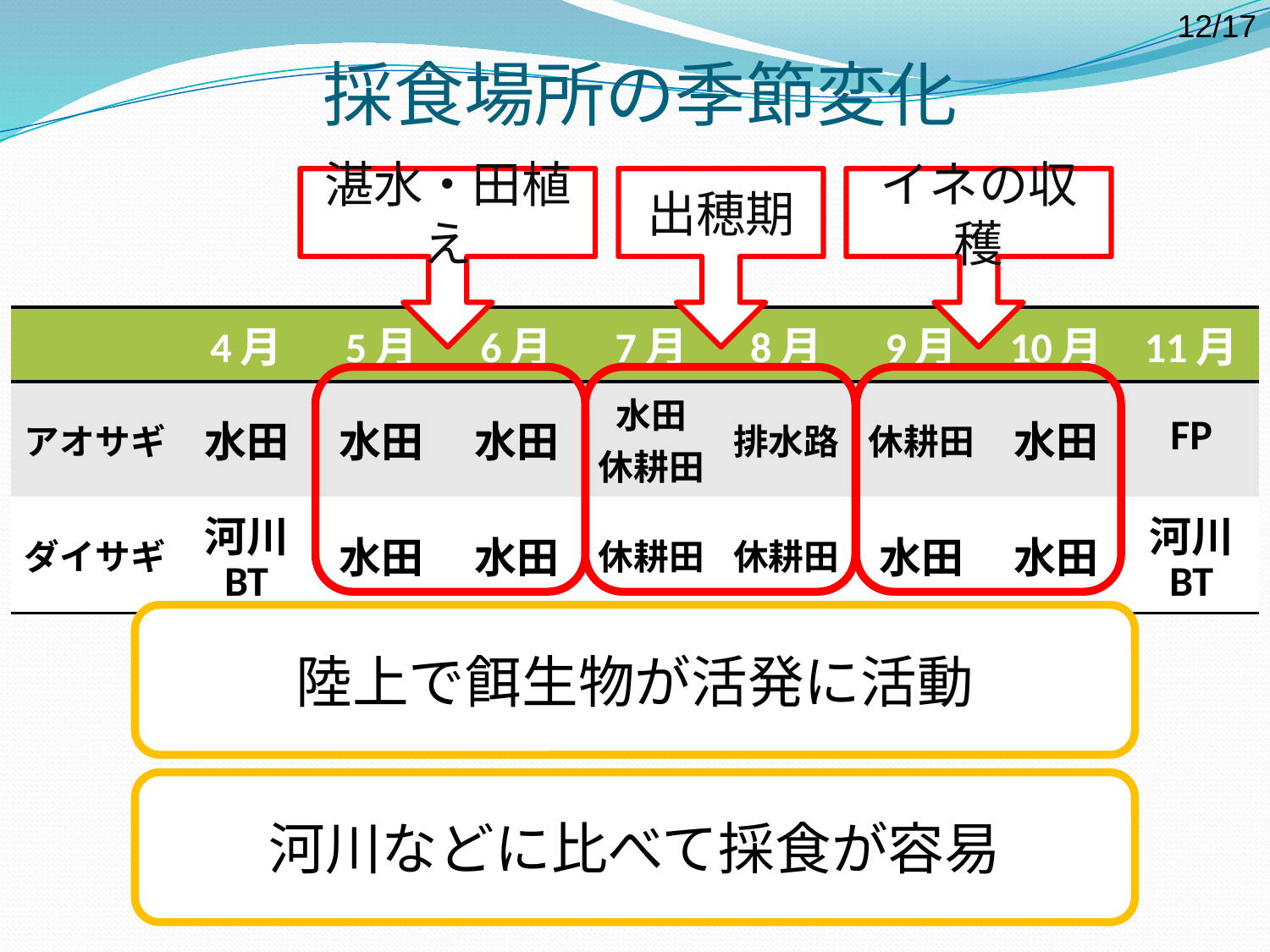

12/17
# 採食場所の季節変化
湛水・田植え

出穂期

イネの収穫

|  | 4月 | 5月 | 6月 | 7月 | 8月 | 9月 | 10月 | 11月 |
| --- | --- | --- | --- | --- | --- | --- | --- | --- |
| アオサギ | 水田 | 水田 | 水田 | 水田 休耕田 | 排水路 | 休耕田 | 水田 | FP |
| ダイサギ | 河川 BT | 水田 | 水田 | 休耕田 | 休耕田 | 水田 | 水田 | 河川 BT |
陸上で餌生物が活発に活動
河川などに比べて採食が容易